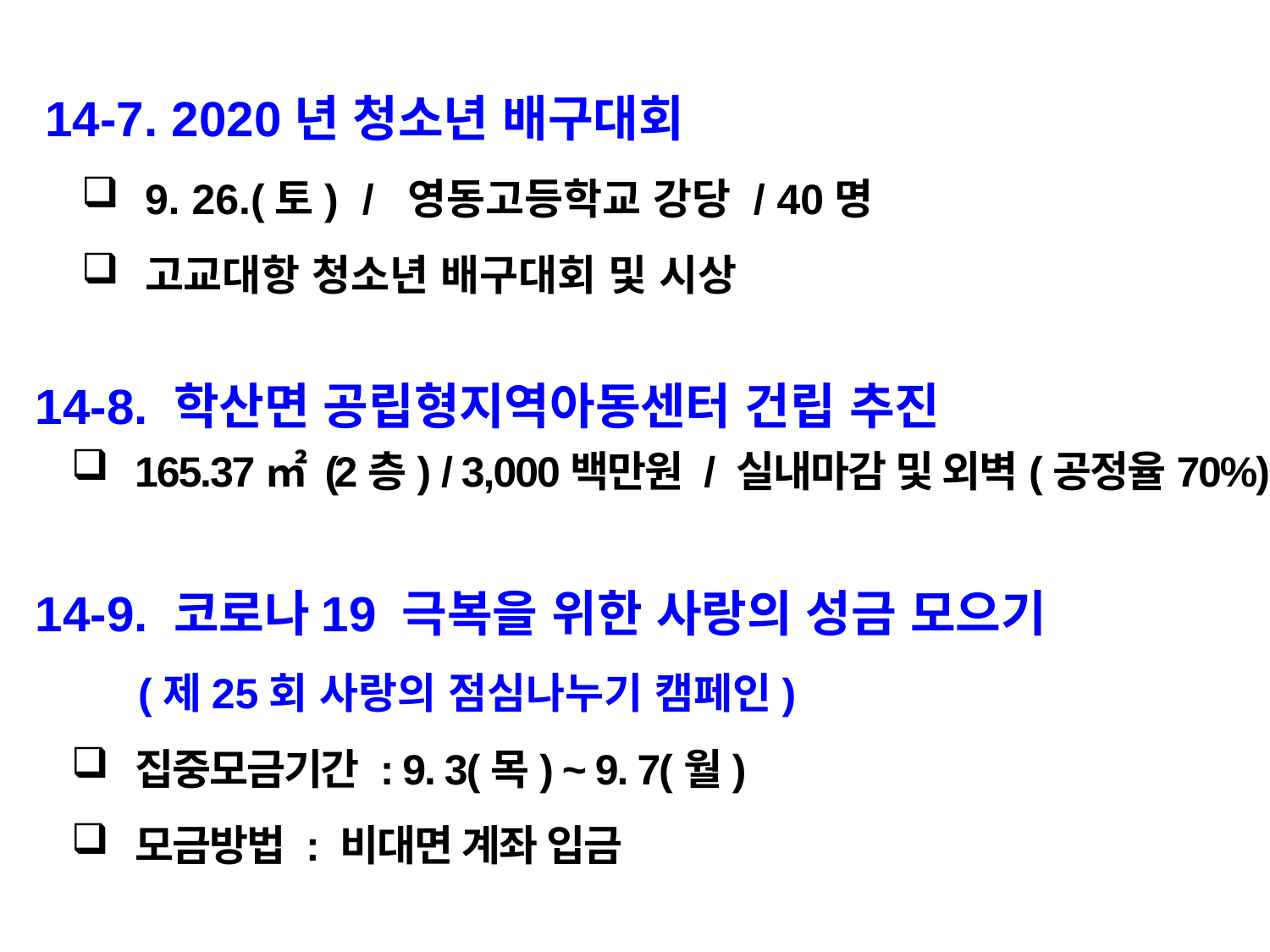

14-7. 2020년 청소년 배구대회
9. 26.(토)  /  영동고등학교 강당 / 40명
고교대항 청소년 배구대회 및 시상
  14-8. 학산면 공립형지역아동센터 건립 추진
165.37㎡ (2층) / 3,000백만원 / 실내마감 및 외벽(공정율70%)
  14-9. 코로나19 극복을 위한 사랑의 성금 모으기
           (제25회 사랑의 점심나누기 캠페인)
집중모금기간 : 9. 3(목) ~ 9. 7(월)
모금방법 : 비대면 계좌 입금